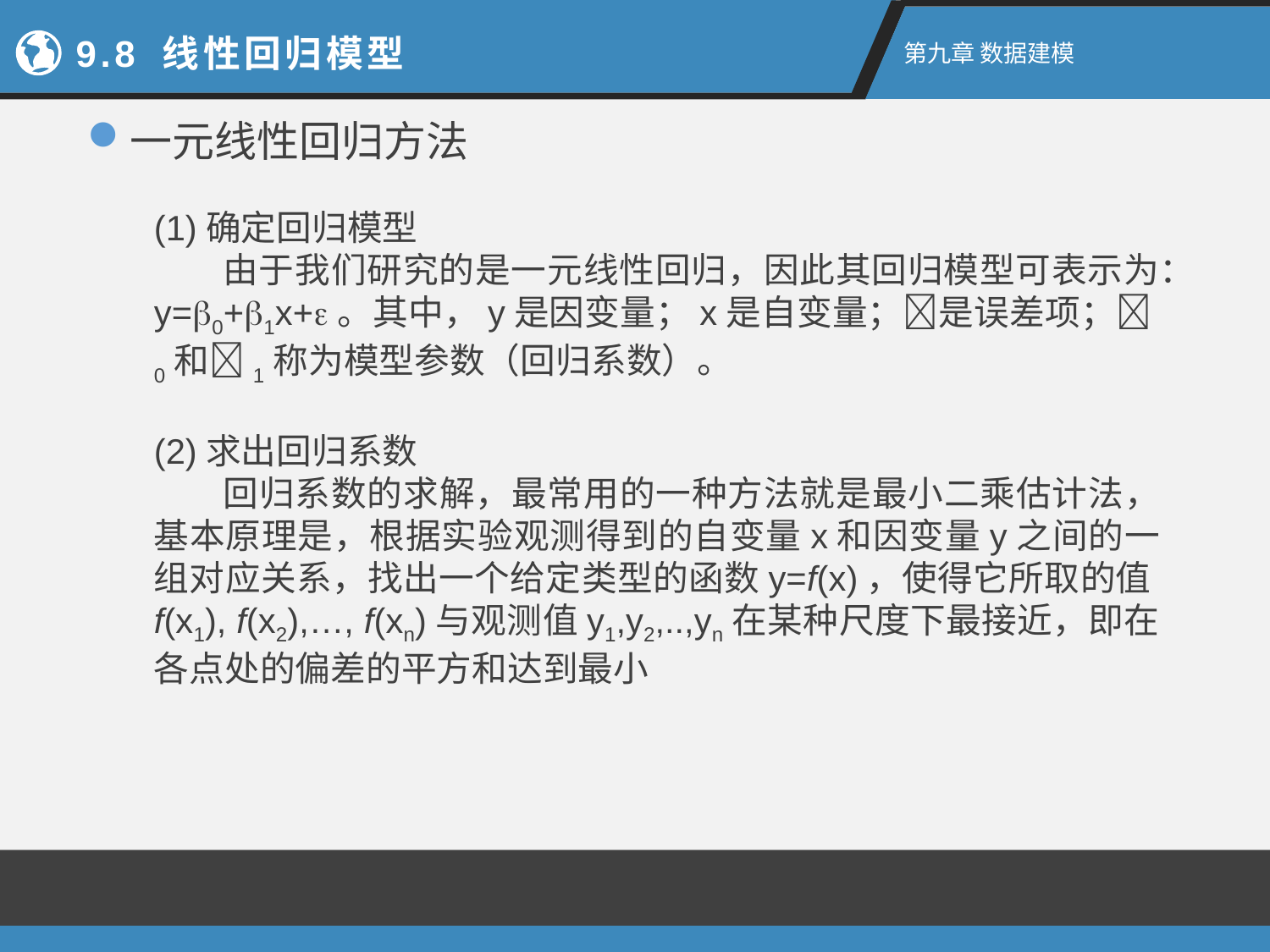

9.8 线性回归模型

第九章 数据建模
一元线性回归方法
(1)确定回归模型
       由于我们研究的是一元线性回归，因此其回归模型可表示为：y=β0+β1x+ε。其中，y是因变量；x是自变量；ε是误差项；β0和β1称为模型参数（回归系数）。

(2)求出回归系数
       回归系数的求解，最常用的一种方法就是最小二乘估计法，基本原理是，根据实验观测得到的自变量x和因变量y之间的一组对应关系，找出一个给定类型的函数y=f(x)，使得它所取的值f(x1), f(x2),…, f(xn)与观测值y1,y2,..,yn在某种尺度下最接近，即在各点处的偏差的平方和达到最小